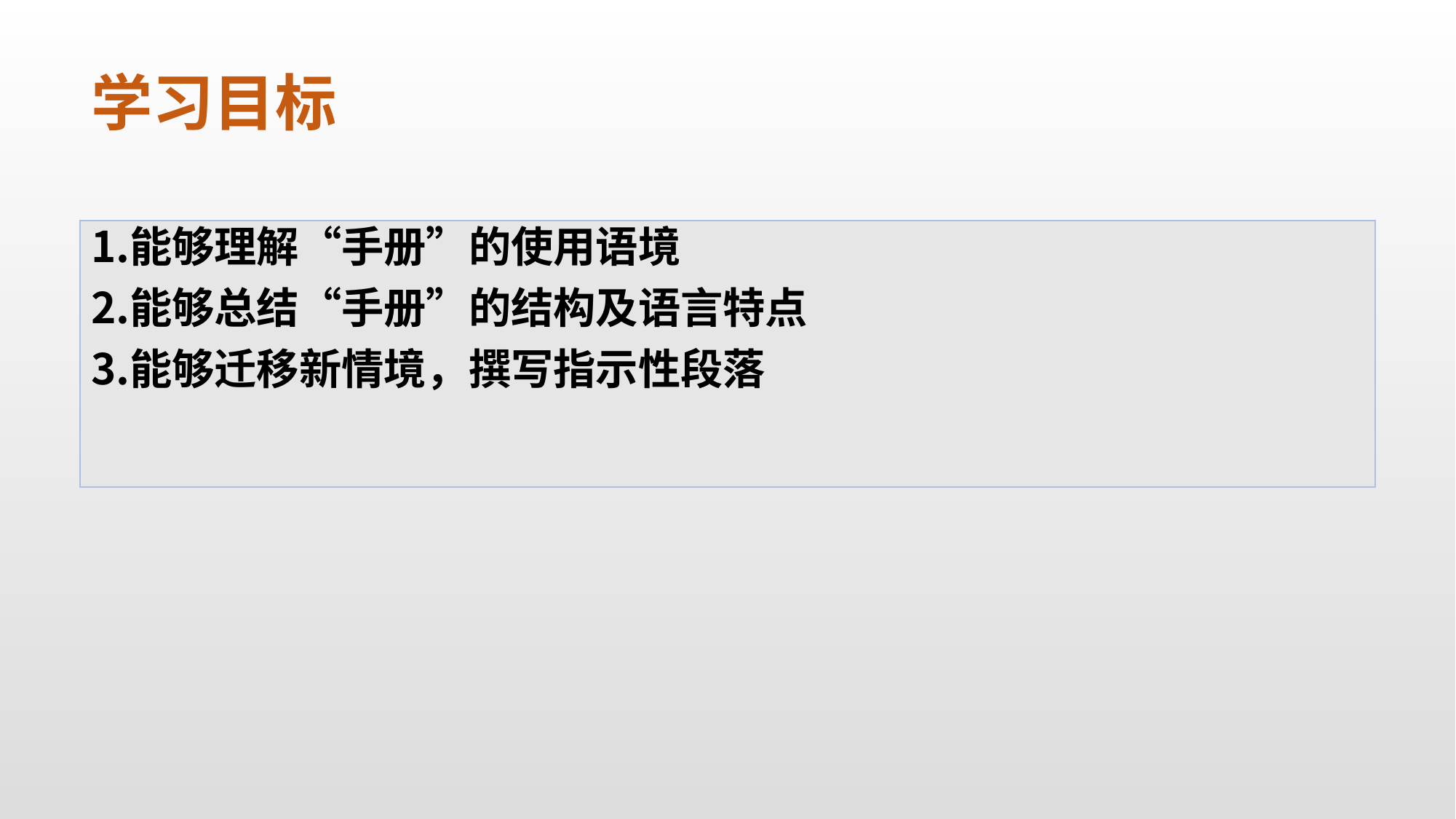

# 学习目标
能够理解“手册”的使用语境
能够总结“手册”的结构及语言特点
能够迁移新情境，撰写指示性段落